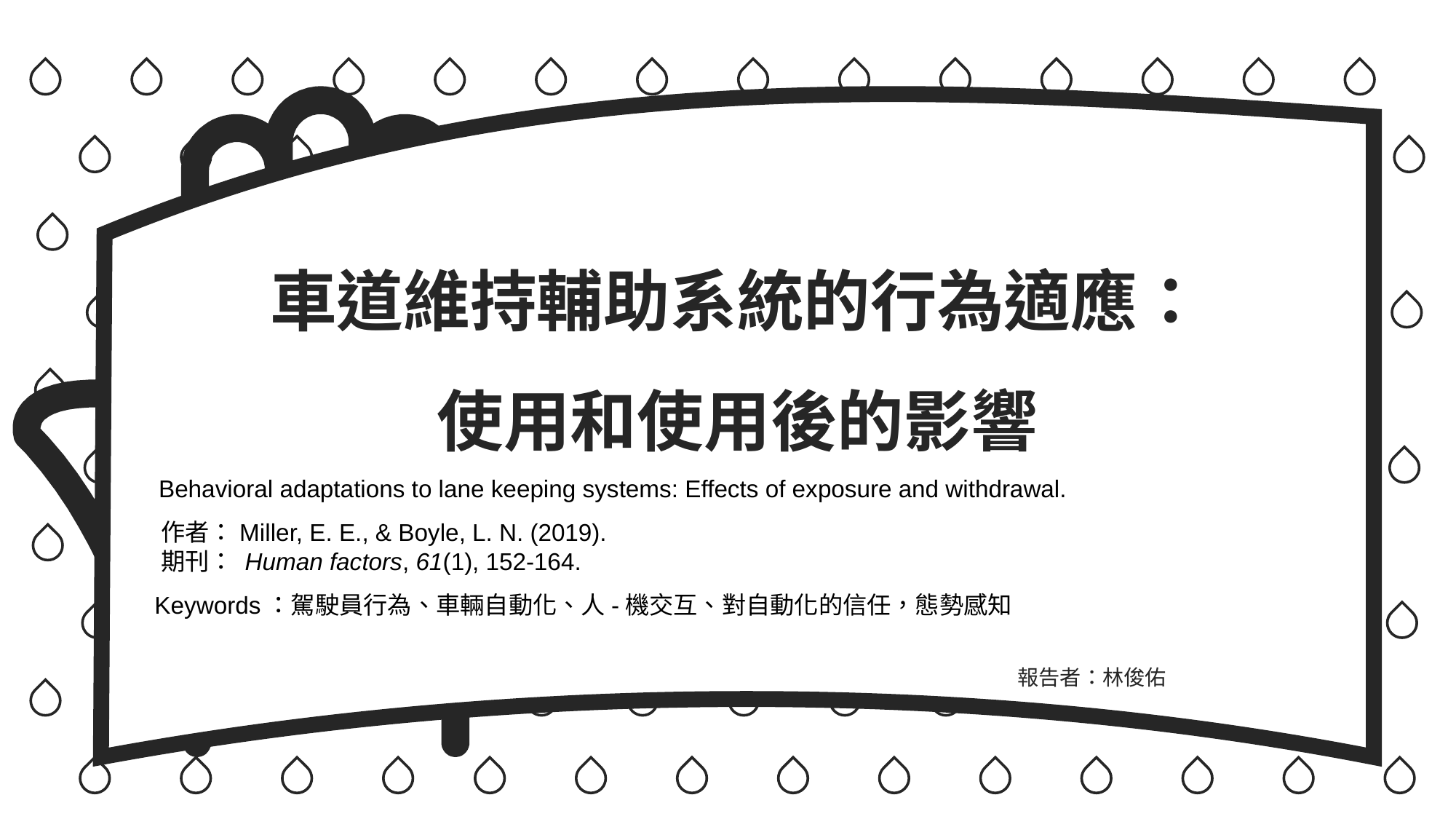

車道維持輔助系統的行為適應：
使用和使用後的影響
       Behavioral adaptations to lane keeping systems: Effects of exposure and withdrawal.
        作者：Miller, E. E., & Boyle, L. N. (2019).
        期刊： Human factors, 61(1), 152-164.
Keywords：駕駛員行為、車輛自動化、人-機交互、對自動化的信任，態勢感知
　　　　　　　　　　　　　　　　　　　　　　　　　　　　　　　　　　　　　　　報告者：林俊佑